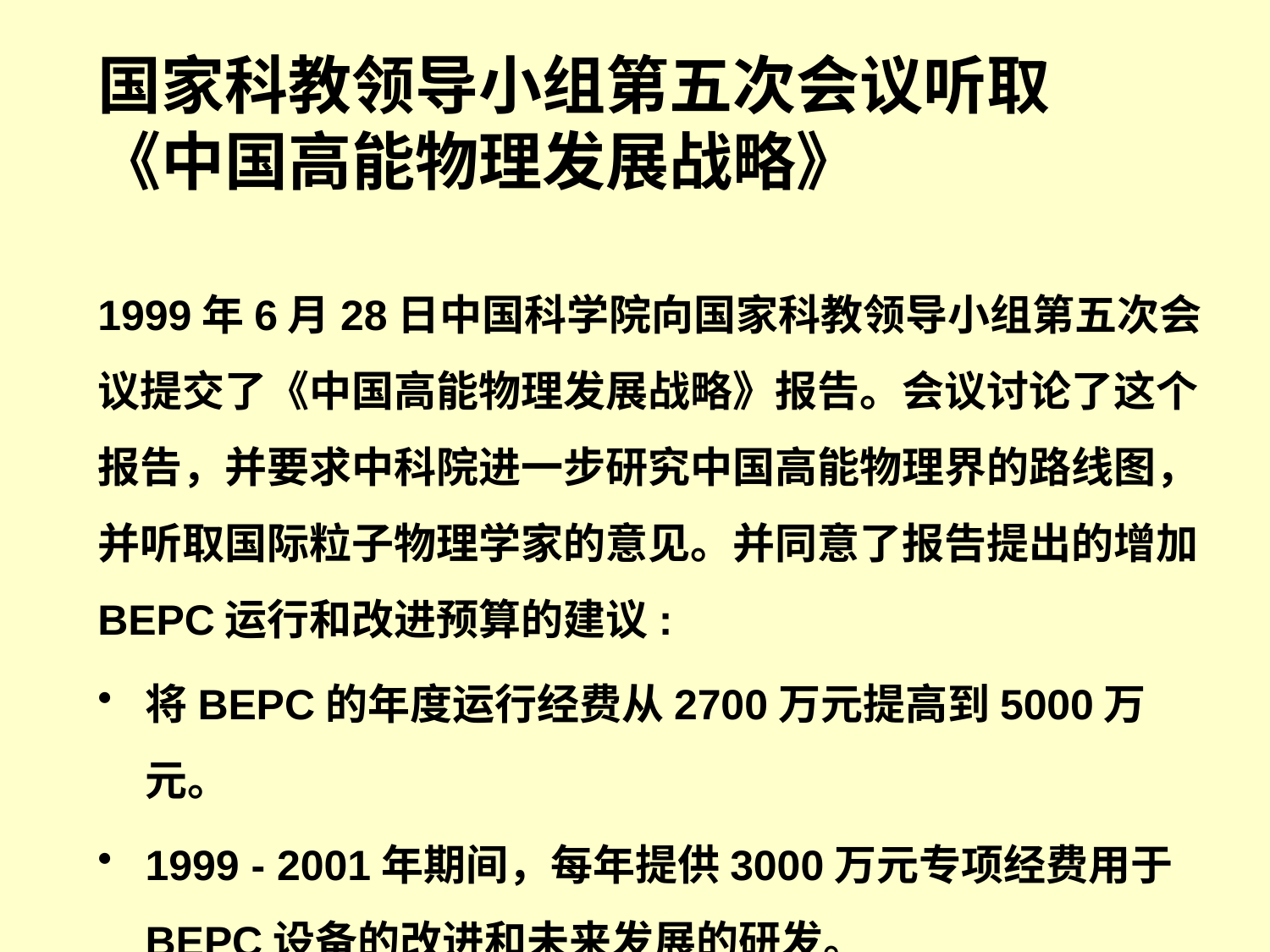

# 国家科教领导小组第五次会议听取《中国高能物理发展战略》
1999年6月28日中国科学院向国家科教领导小组第五次会议提交了《中国高能物理发展战略》报告。会议讨论了这个报告，并要求中科院进一步研究中国高能物理界的路线图，并听取国际粒子物理学家的意见。并同意了报告提出的增加BEPC运行和改进预算的建议:
将BEPC的年度运行经费从2700万元提高到5000万元。
1999 - 2001年期间，每年提供3000万元专项经费用于BEPC设备的改进和未来发展的研发。